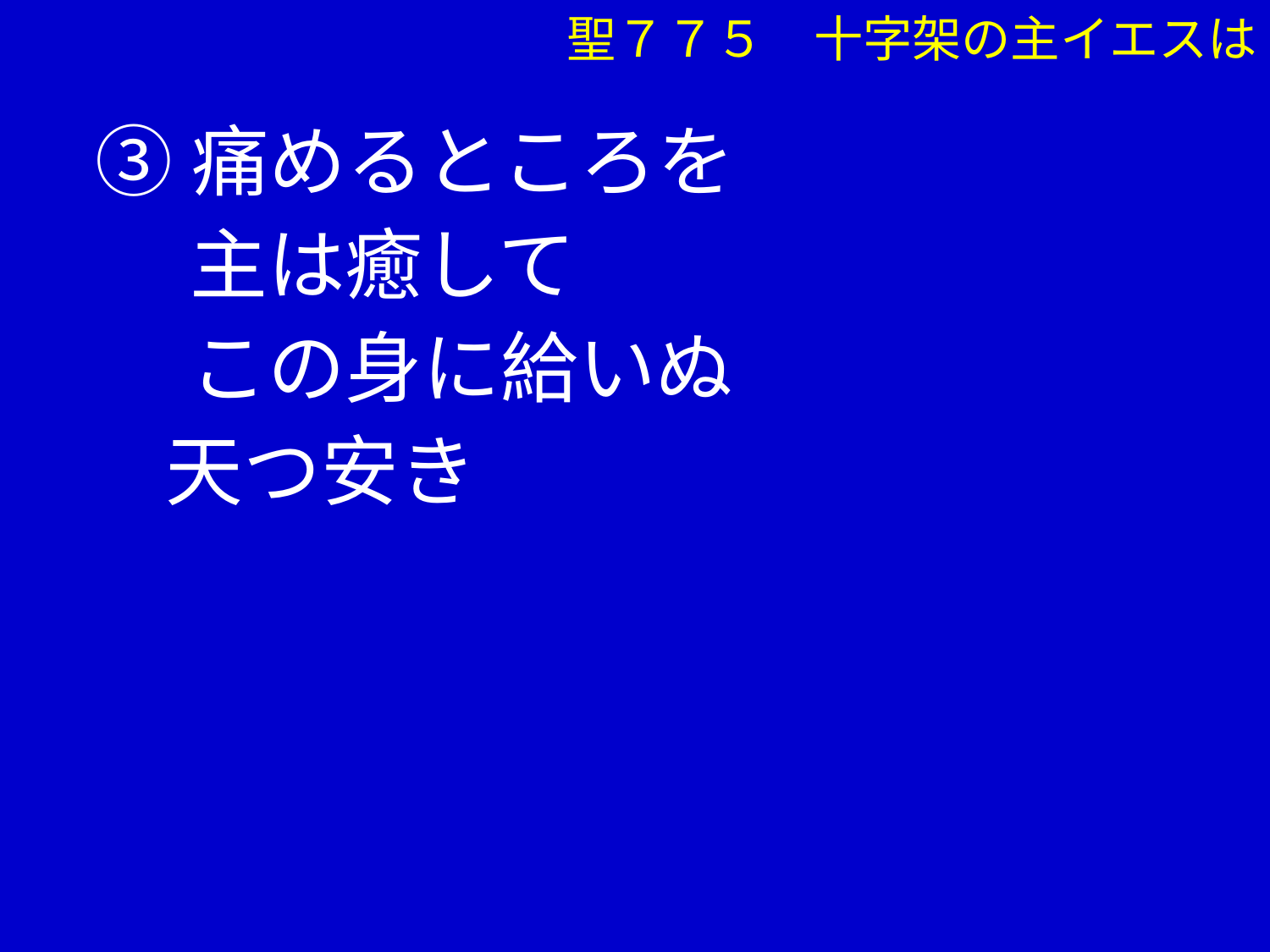

聖７７５　十字架の主イエスは
③痛めるところを
　 主は癒して
　 この身に給いぬ
   天つ安き